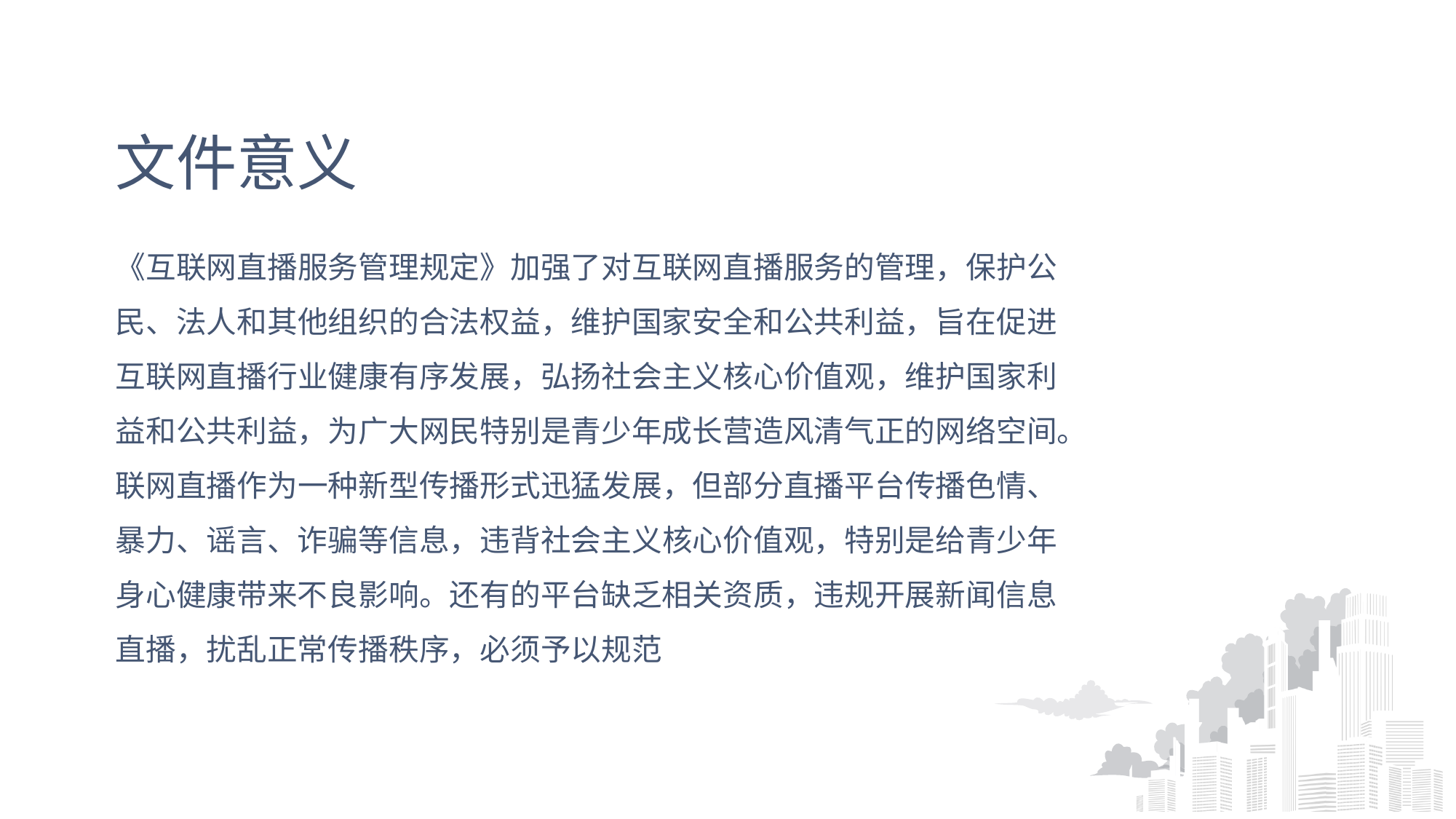

# 文件意义
《互联网直播服务管理规定》加强了对互联网直播服务的管理，保护公民、法人和其他组织的合法权益，维护国家安全和公共利益，旨在促进互联网直播行业健康有序发展，弘扬社会主义核心价值观，维护国家利益和公共利益，为广大网民特别是青少年成长营造风清气正的网络空间。联网直播作为一种新型传播形式迅猛发展，但部分直播平台传播色情、暴力、谣言、诈骗等信息，违背社会主义核心价值观，特别是给青少年身心健康带来不良影响。还有的平台缺乏相关资质，违规开展新闻信息直播，扰乱正常传播秩序，必须予以规范